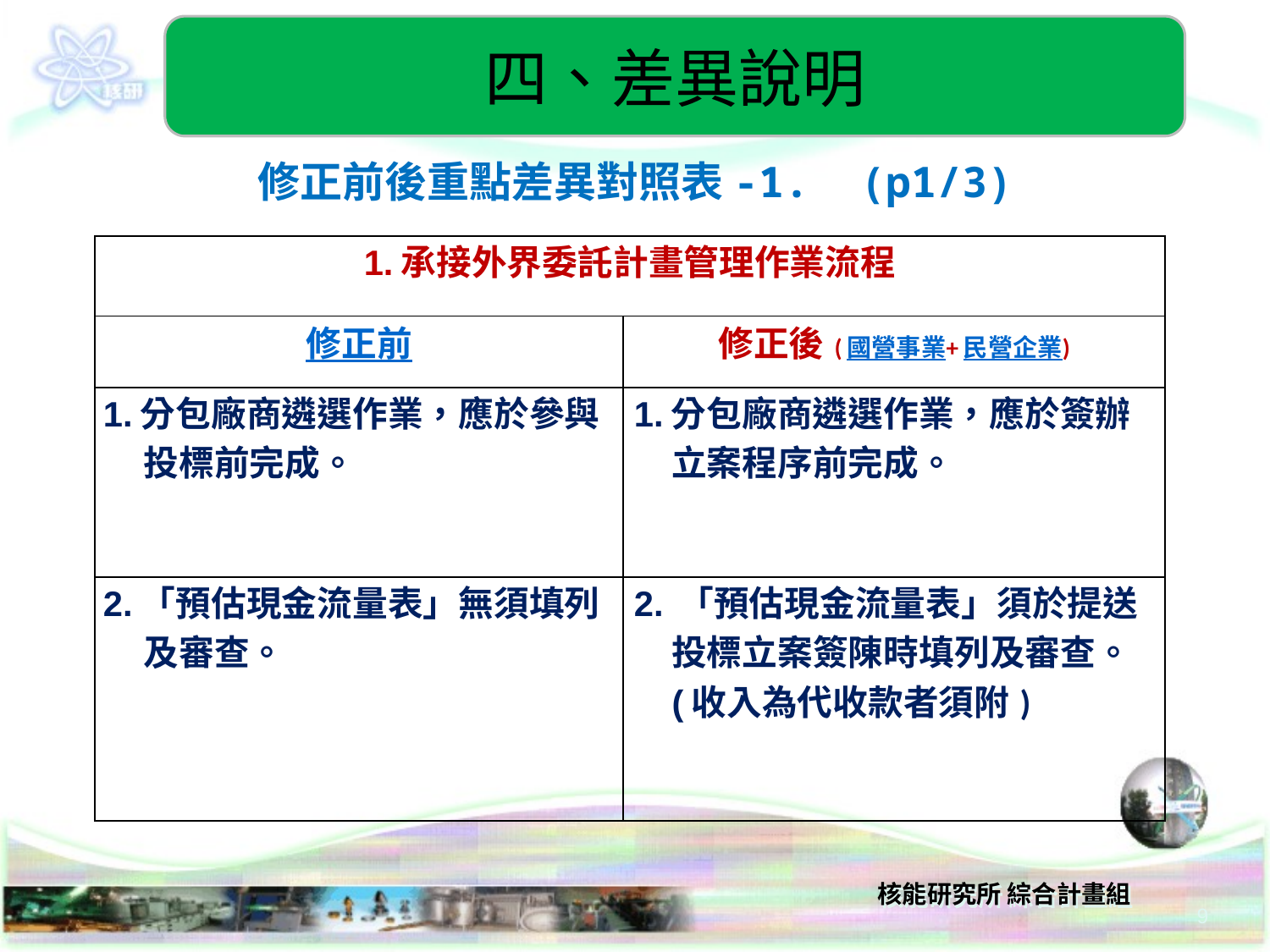

四、差異說明
修正前後重點差異對照表-1.  (p1/3)
| 1.承接外界委託計畫管理作業流程 |  |
| --- | --- |
| 修正前 | 修正後(國營事業+民營企業) |
| 1.分包廠商遴選作業，應於參與投標前完成。 | 1.分包廠商遴選作業，應於簽辦立案程序前完成。 |
| 2.「預估現金流量表」無須填列及審查。 | 2. 「預估現金流量表」須於提送投標立案簽陳時填列及審查。 (收入為代收款者須附) |
9